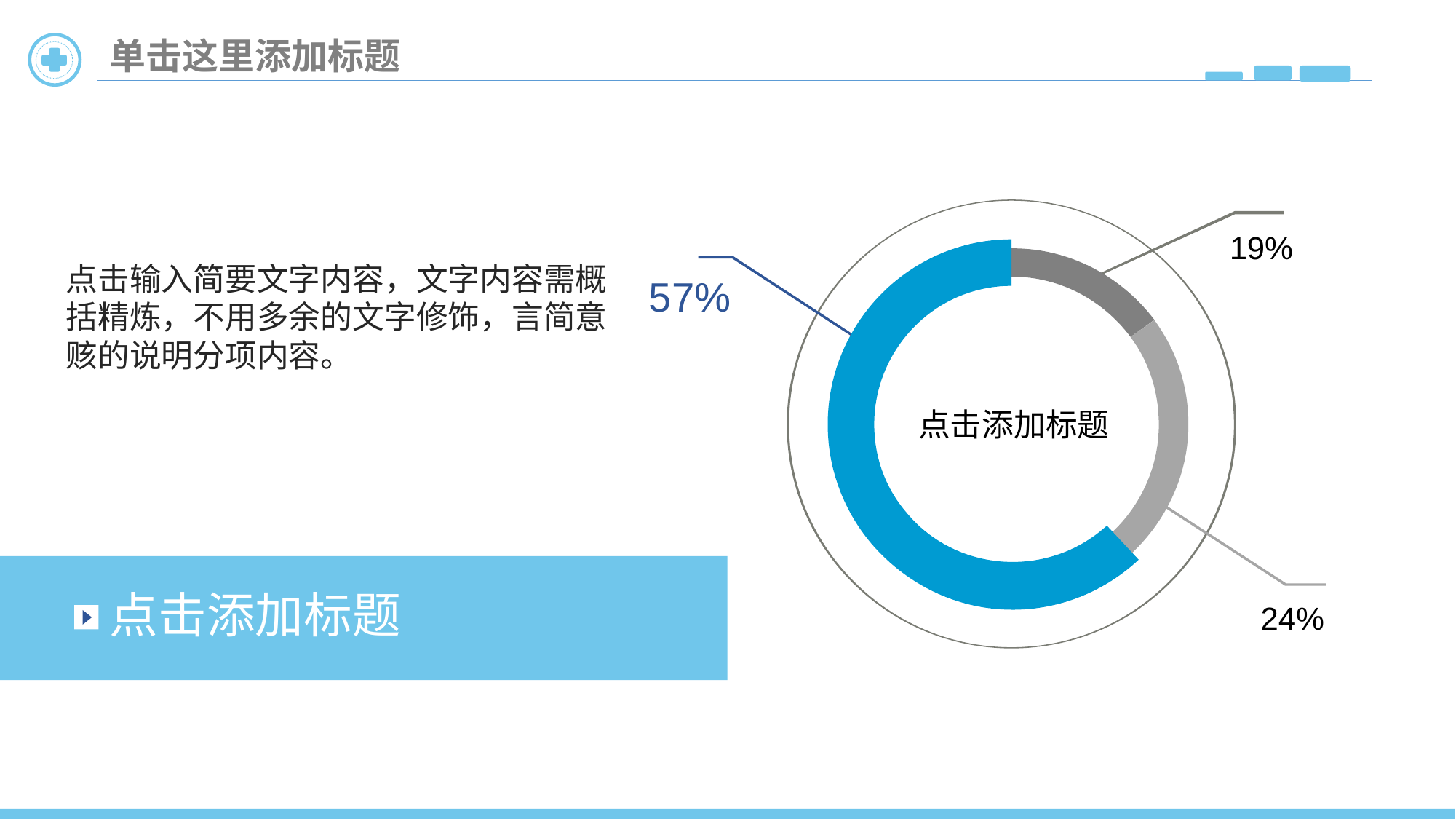

单击这里添加标题

19%

57%

点击输入简要文字内容，文字内容需概括精炼，不用多余的文字修饰，言简意赅的说明分项内容。

点击添加标题

24%

点击添加标题